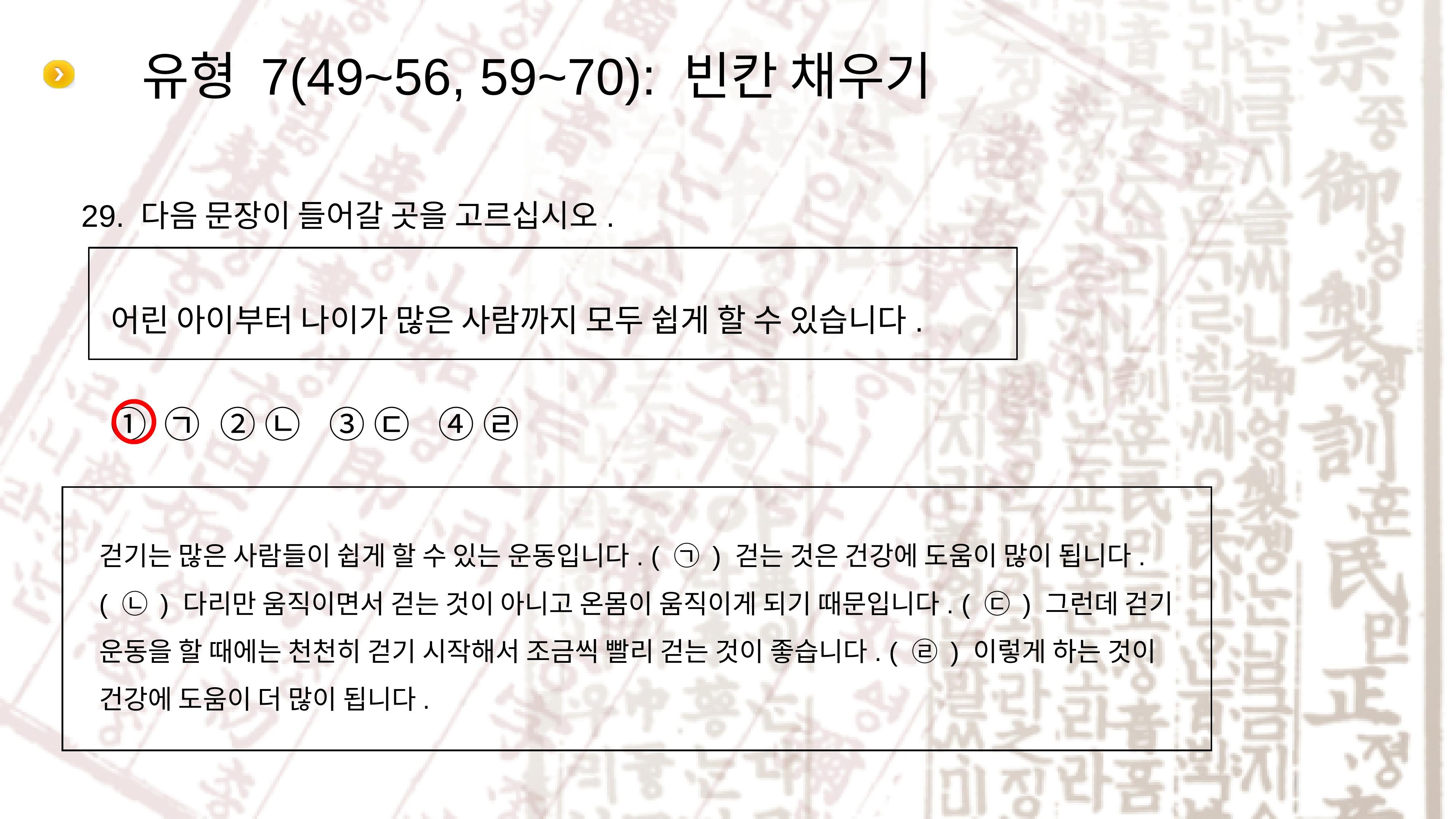

# 유형 7(49~56, 59~70): 빈칸 채우기
29. 다음 문장이 들어갈 곳을 고르십시오.
어린 아이부터 나이가 많은 사람까지 모두 쉽게 할 수 있습니다.
① ㉠	② ㉡	③ ㉢	④ ㉣
걷기는 많은 사람들이 쉽게 할 수 있는 운동입니다. ( ㉠ ) 걷는 것은 건강에 도움이 많이 됩니다. ( ㉡ ) 다리만 움직이면서 걷는 것이 아니고 온몸이 움직이게 되기 때문입니다. ( ㉢ ) 그런데 걷기 운동을 할 때에는 천천히 걷기 시작해서 조금씩 빨리 걷는 것이 좋습니다. ( ㉣ ) 이렇게 하는 것이 건강에 도움이 더 많이 됩니다.